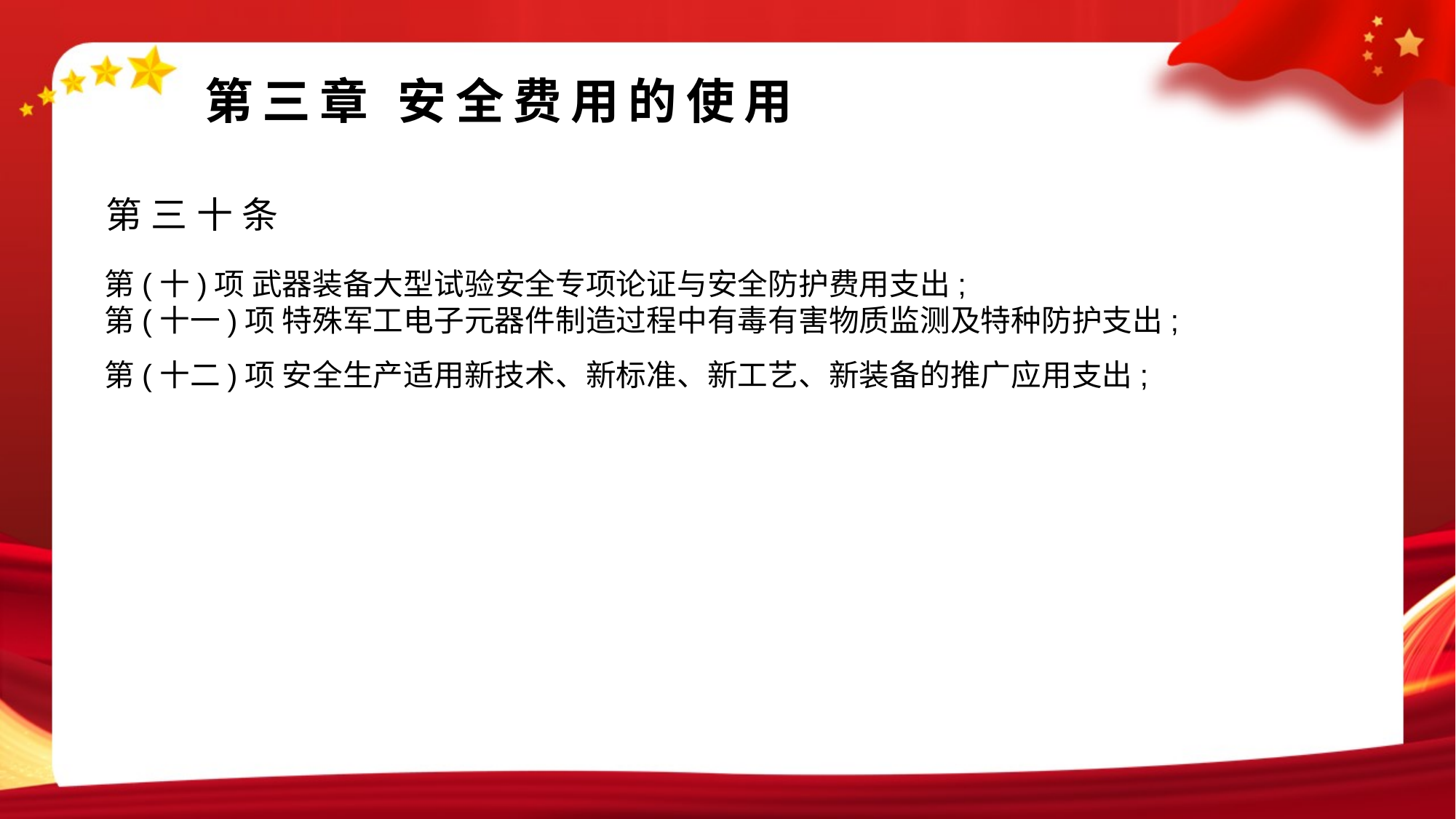

#
第三章 安全费用的使用
第三十条
第(十)项 武器装备大型试验安全专项论证与安全防护费用支出;
第(十一)项 特殊军工电子元器件制造过程中有毒有害物质监测及特种防护支出;
第(十二)项 安全生产适用新技术、新标准、新工艺、新装备的推广应用支出;